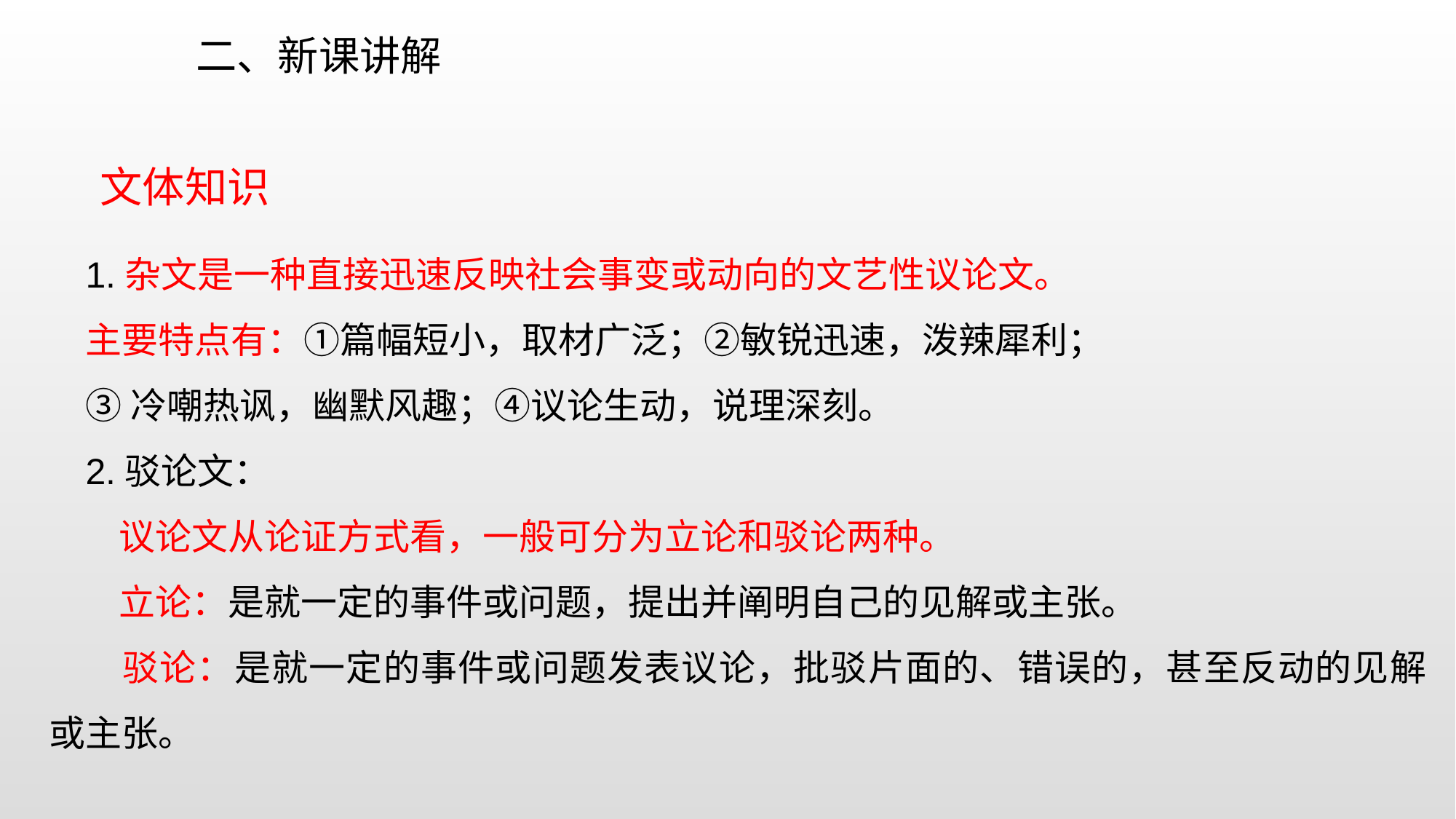

二、新课讲解

文体知识
1.杂文是一种直接迅速反映社会事变或动向的文艺性议论文。
主要特点有：①篇幅短小，取材广泛；②敏锐迅速，泼辣犀利；
③冷嘲热讽，幽默风趣；④议论生动，说理深刻。
2.驳论文：
   议论文从论证方式看，一般可分为立论和驳论两种。
   立论：是就一定的事件或问题，提出并阐明自己的见解或主张。
   驳论：是就一定的事件或问题发表议论，批驳片面的、错误的，甚至反动的见解或主张。